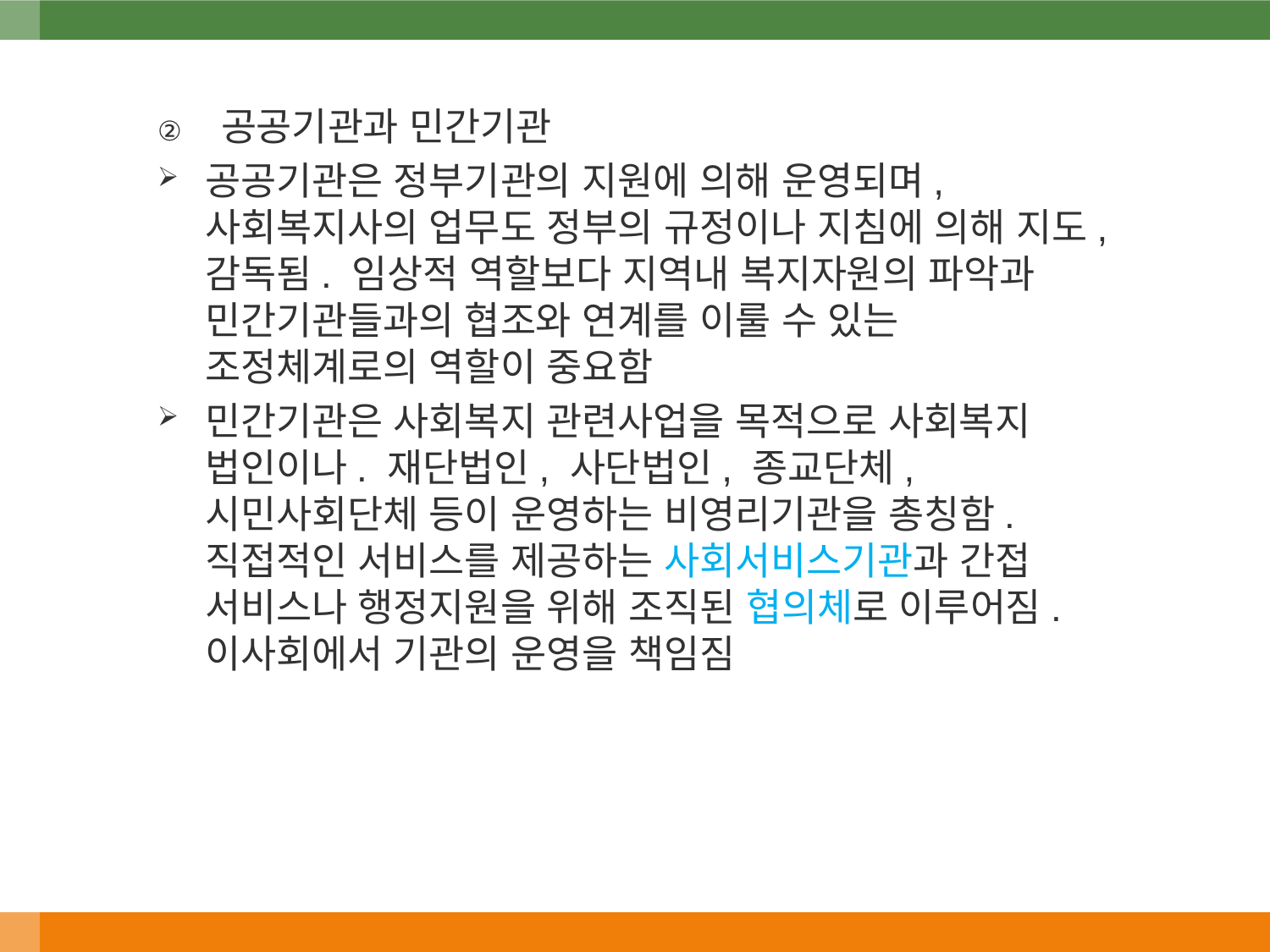

공공기관과 민간기관
공공기관은 정부기관의 지원에 의해 운영되며, 사회복지사의 업무도 정부의 규정이나 지침에 의해 지도, 감독됨. 임상적 역할보다 지역내 복지자원의 파악과 민간기관들과의 협조와 연계를 이룰 수 있는 조정체계로의 역할이 중요함
민간기관은 사회복지 관련사업을 목적으로 사회복지 법인이나. 재단법인, 사단법인, 종교단체, 시민사회단체 등이 운영하는 비영리기관을 총칭함. 직접적인 서비스를 제공하는 사회서비스기관과 간접 서비스나 행정지원을 위해 조직된 협의체로 이루어짐. 이사회에서 기관의 운영을 책임짐